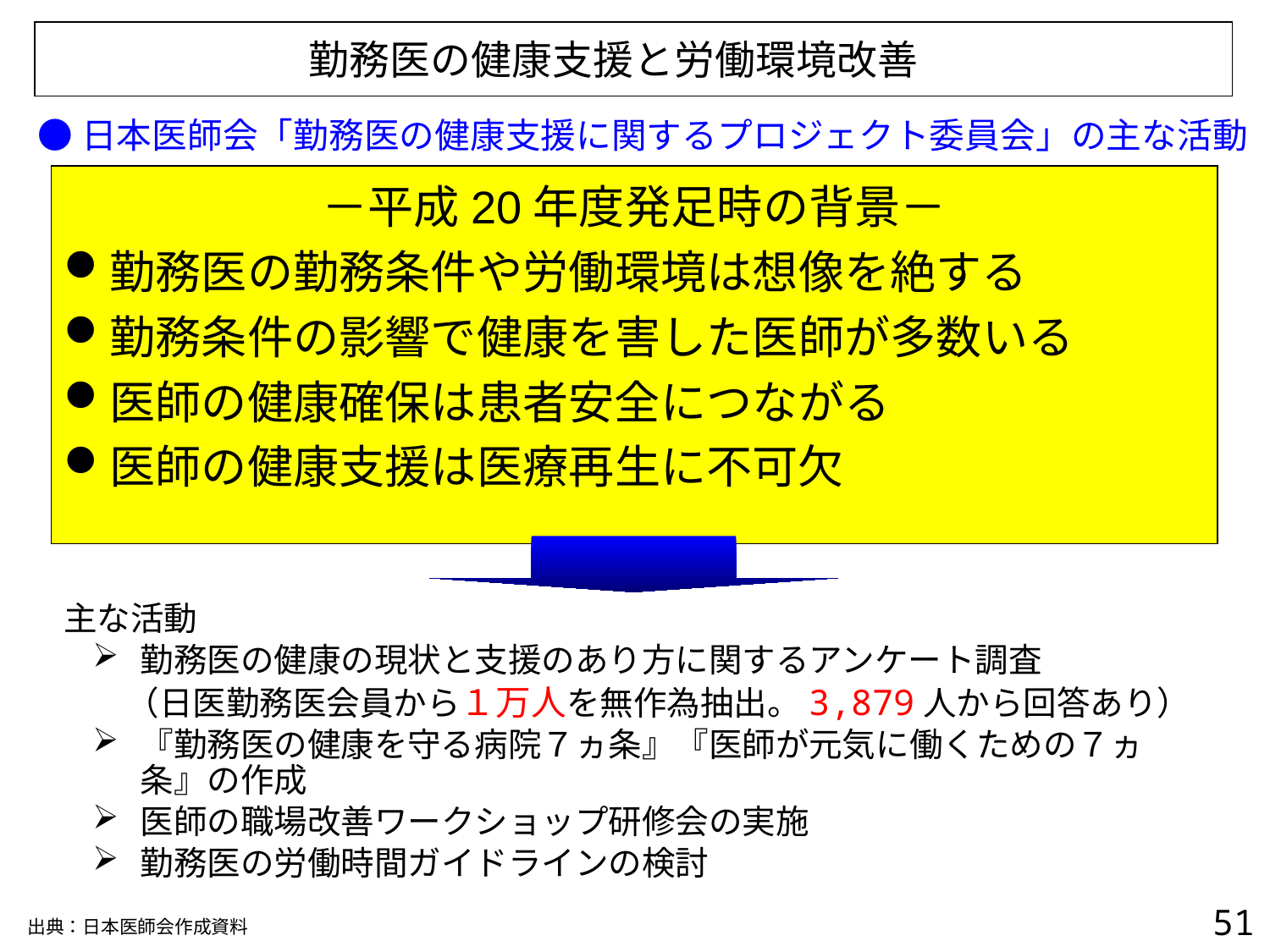

勤務医の健康支援と労働環境改善
●日本医師会「勤務医の健康支援に関するプロジェクト委員会」の主な活動
－平成20年度発足時の背景－
勤務医の勤務条件や労働環境は想像を絶する
勤務条件の影響で健康を害した医師が多数いる
医師の健康確保は患者安全につながる
医師の健康支援は医療再生に不可欠

主な活動
勤務医の健康の現状と支援のあり方に関するアンケート調査
　（日医勤務医会員から１万人を無作為抽出。3,879人から回答あり）
『勤務医の健康を守る病院７ヵ条』『医師が元気に働くための７ヵ条』の作成
医師の職場改善ワークショップ研修会の実施
勤務医の労働時間ガイドラインの検討
51
出典：日本医師会作成資料